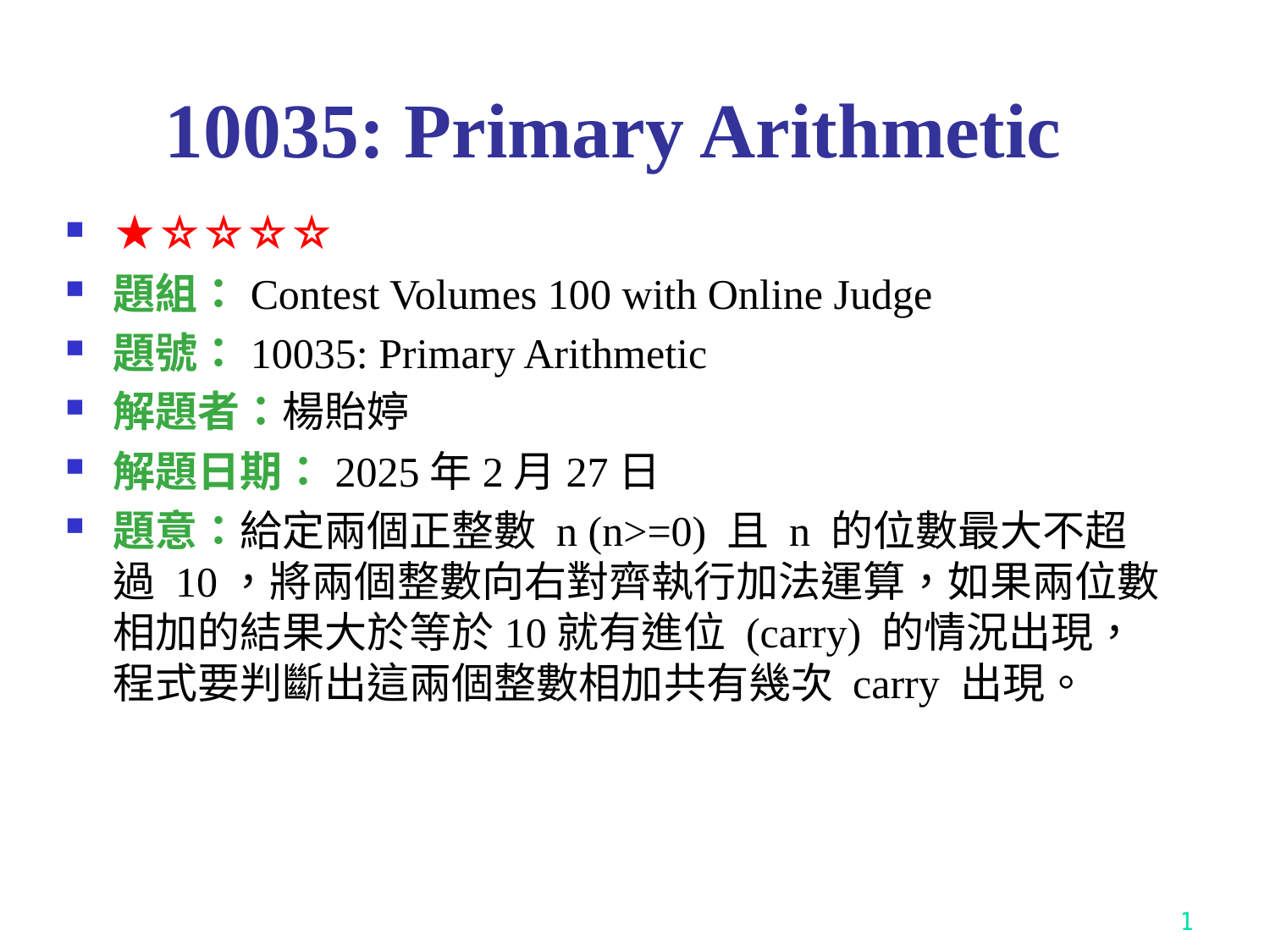

# 10035: Primary Arithmetic
★☆☆☆☆
題組：Contest Volumes 100 with Online Judge
題號：10035: Primary Arithmetic
解題者：楊貽婷
解題日期：2025年2月27日
題意：給定兩個正整數 n (n>=0) 且 n 的位數最大不超過 10，將兩個整數向右對齊執行加法運算，如果兩位數相加的結果大於等於10就有進位 (carry) 的情況出現，程式要判斷出這兩個整數相加共有幾次 carry 出現。
1